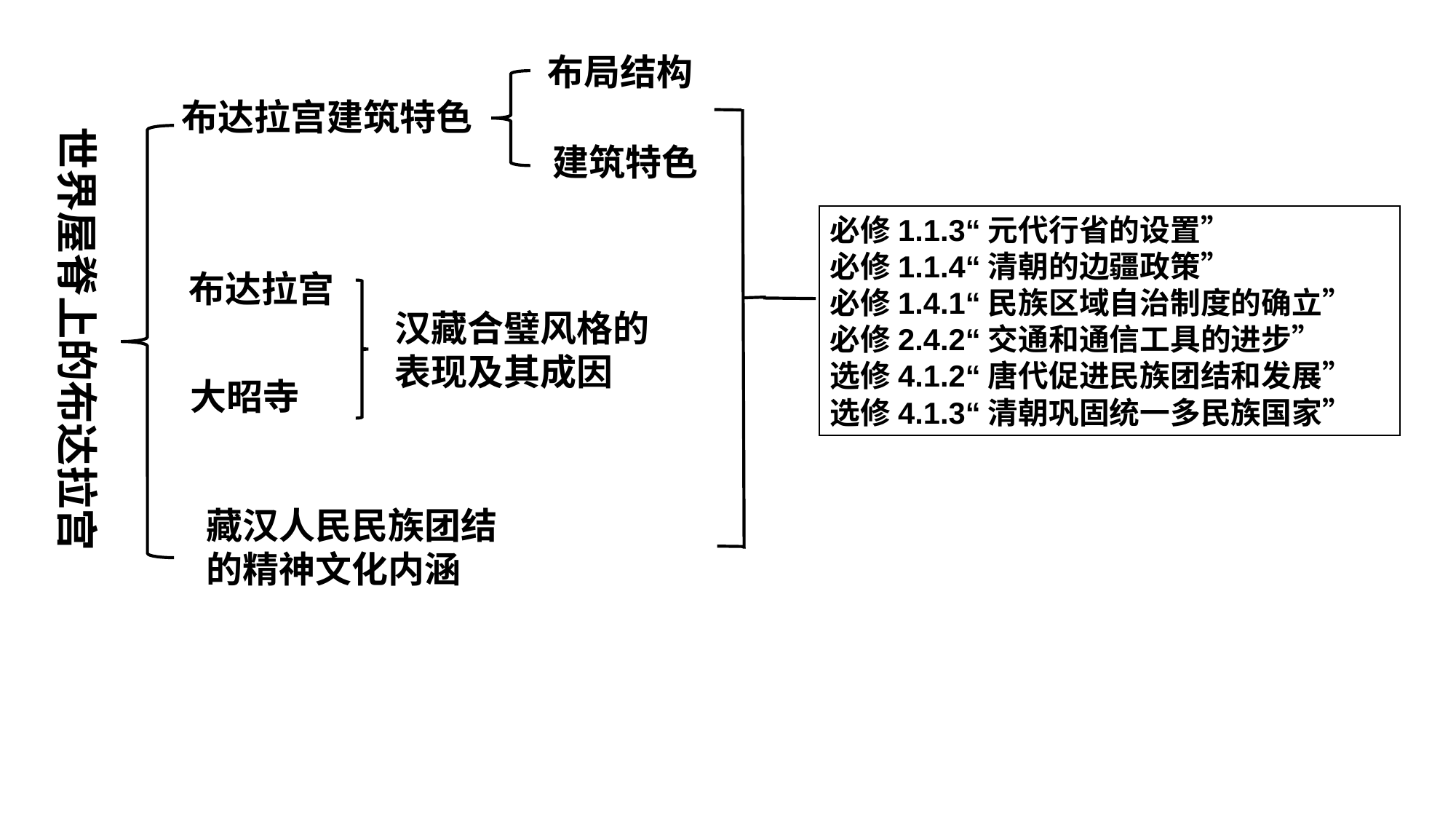

布局结构
建筑特色

布达拉宫建筑特色
必修1.1.3“元代行省的设置”
必修1.1.4“清朝的边疆政策”
必修1.4.1“民族区域自治制度的确立”
必修2.4.2“交通和通信工具的进步”
选修4.1.2“唐代促进民族团结和发展”
选修4.1.3“清朝巩固统一多民族国家”
世界屋脊上的布达拉宫

布达拉宫

大昭寺
汉藏合璧风格的
表现及其成因
藏汉人民民族团结的精神文化内涵